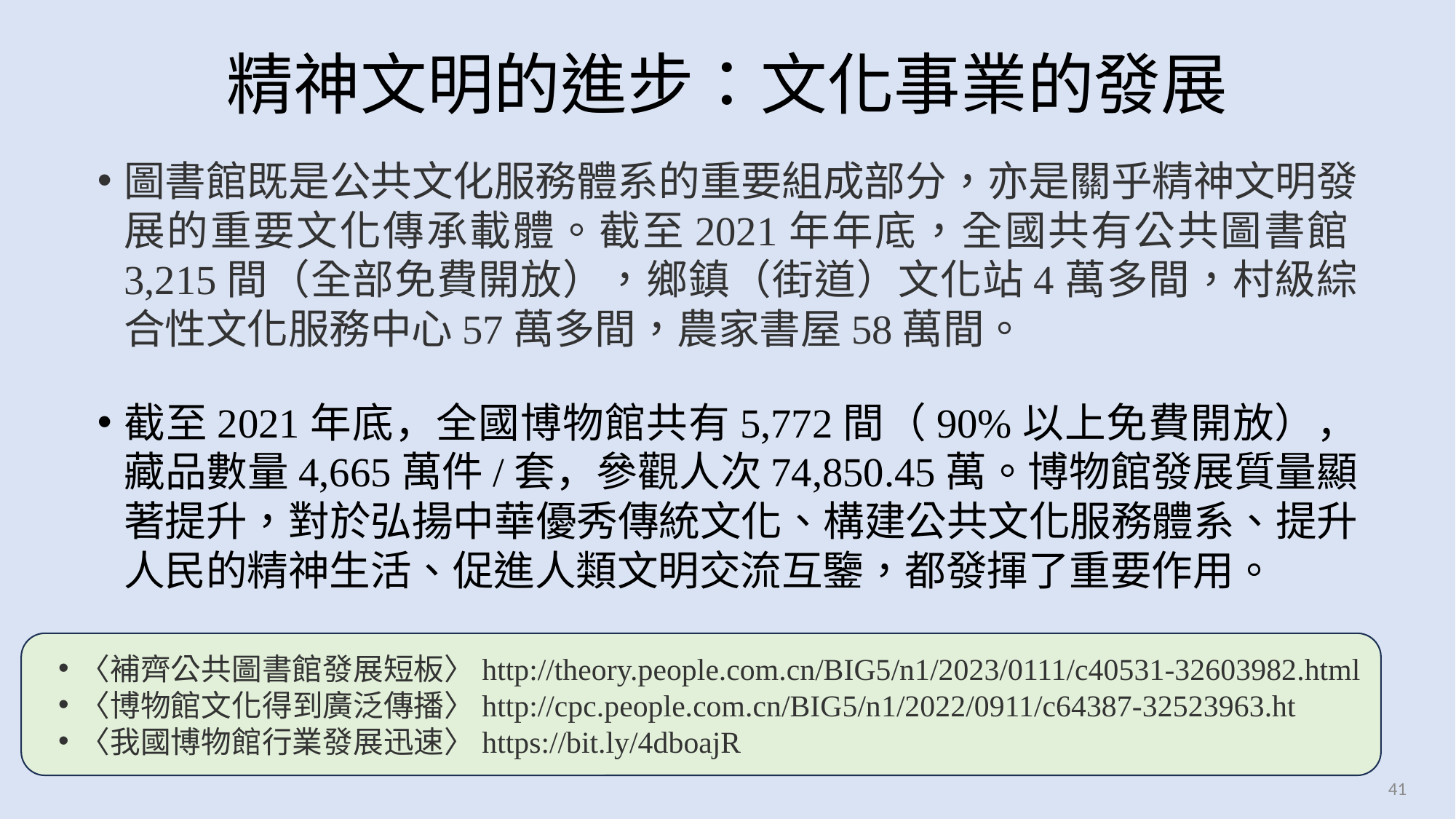

# 精神文明的進步：文化事業的發展
圖書館既是公共文化服務體系的重要組成部分，亦是關乎精神文明發展的重要文化傳承載體。截至2021年年底，全國共有公共圖書館3,215間（全部免費開放），鄉鎮（街道）文化站4萬多間，村級綜合性文化服務中心57萬多間，農家書屋58萬間。

截至2021年底，全國博物館共有5,772間（90%以上免費開放），藏品數量4,665萬件/套，參觀人次74,850.45萬。博物館發展質量顯著提升，對於弘揚中華優秀傳統文化、構建公共文化服務體系、提升人民的精神生活、促進人類文明交流互鑒，都發揮了重要作用。

〈補齊公共圖書館發展短板〉http://theory.people.com.cn/BIG5/n1/2023/0111/c40531-32603982.html
〈博物館文化得到廣泛傳播〉http://cpc.people.com.cn/BIG5/n1/2022/0911/c64387-32523963.ht
〈我國博物館行業發展迅速〉https://bit.ly/4dboajR
41